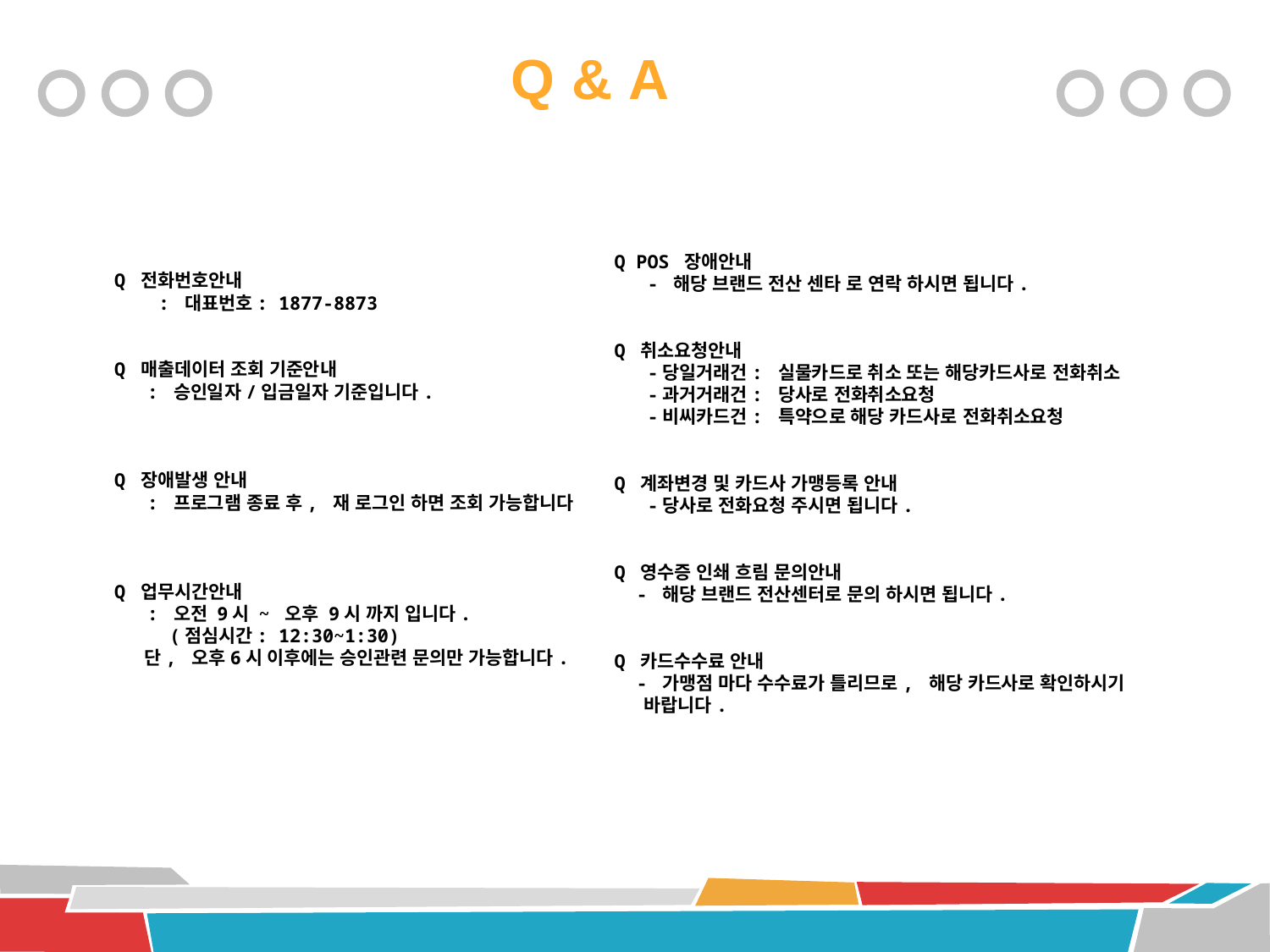

# Q & A
Q POS 장애안내
   - 해당 브랜드 전산 센타 로 연락 하시면 됩니다.

Q 취소요청안내
   -당일거래건: 실물카드로 취소 또는 해당카드사로 전화취소
   -과거거래건: 당사로 전화취소요청
   -비씨카드건: 특약으로 해당 카드사로 전화취소요청

Q 계좌변경 및 카드사 가맹등록 안내
   -당사로 전화요청 주시면 됩니다.

Q 영수증 인쇄 흐림 문의안내
  - 해당 브랜드 전산센터로 문의 하시면 됩니다.

Q 카드수수료 안내
  - 가맹점 마다 수수료가 틀리므로, 해당 카드사로 확인하시기
     바랍니다.

Q 전화번호안내
    : 대표번호: 1877-8873

Q 매출데이터 조회 기준안내
   : 승인일자/입금일자 기준입니다.

Q 장애발생 안내
   : 프로그램 종료 후, 재 로그인 하면 조회 가능합니다.

Q 업무시간안내
   : 오전 9시 ~ 오후 9시 까지 입니다.
     (점심시간: 12:30~1:30)
     단, 오후6시 이후에는 승인관련 문의만 가능합니다.